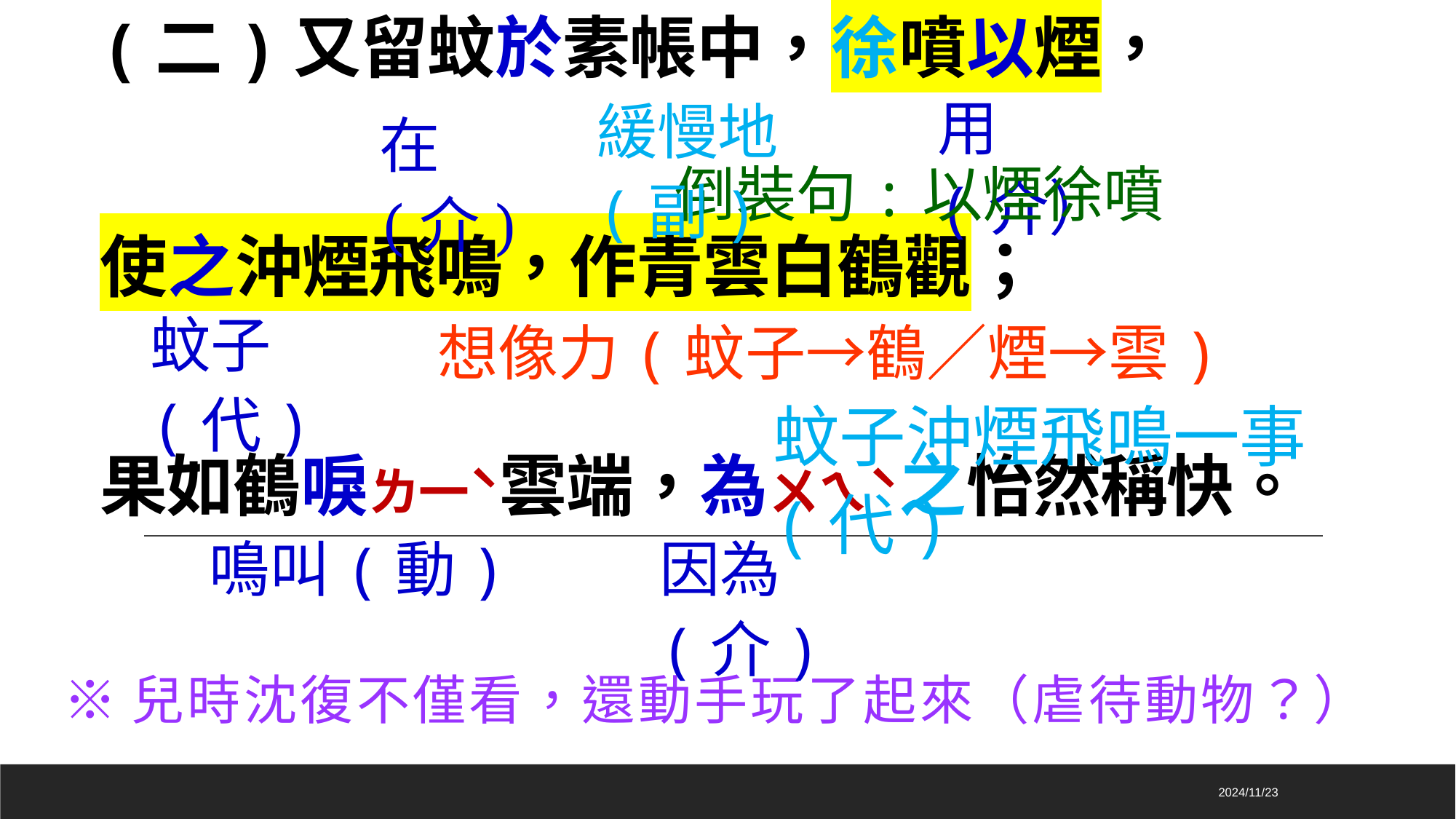

# (二)又留蚊於素帳中，徐噴以煙， 使之沖煙飛鳴，作青雲白鶴觀； 果如鶴唳ㄌ一ˋ雲端，為ㄨㄟˋ之怡然稱快。
用(介）
緩慢地(副)
在(介)
倒裝句:以煙徐噴

蚊子(代)

想像力(蚊子→鶴／煙→雲)
蚊子沖煙飛鳴一事(代)
因為(介)
鳴叫(動)
※兒時沈復不僅看，還動手玩了起來（虐待動物？）

2024/11/23